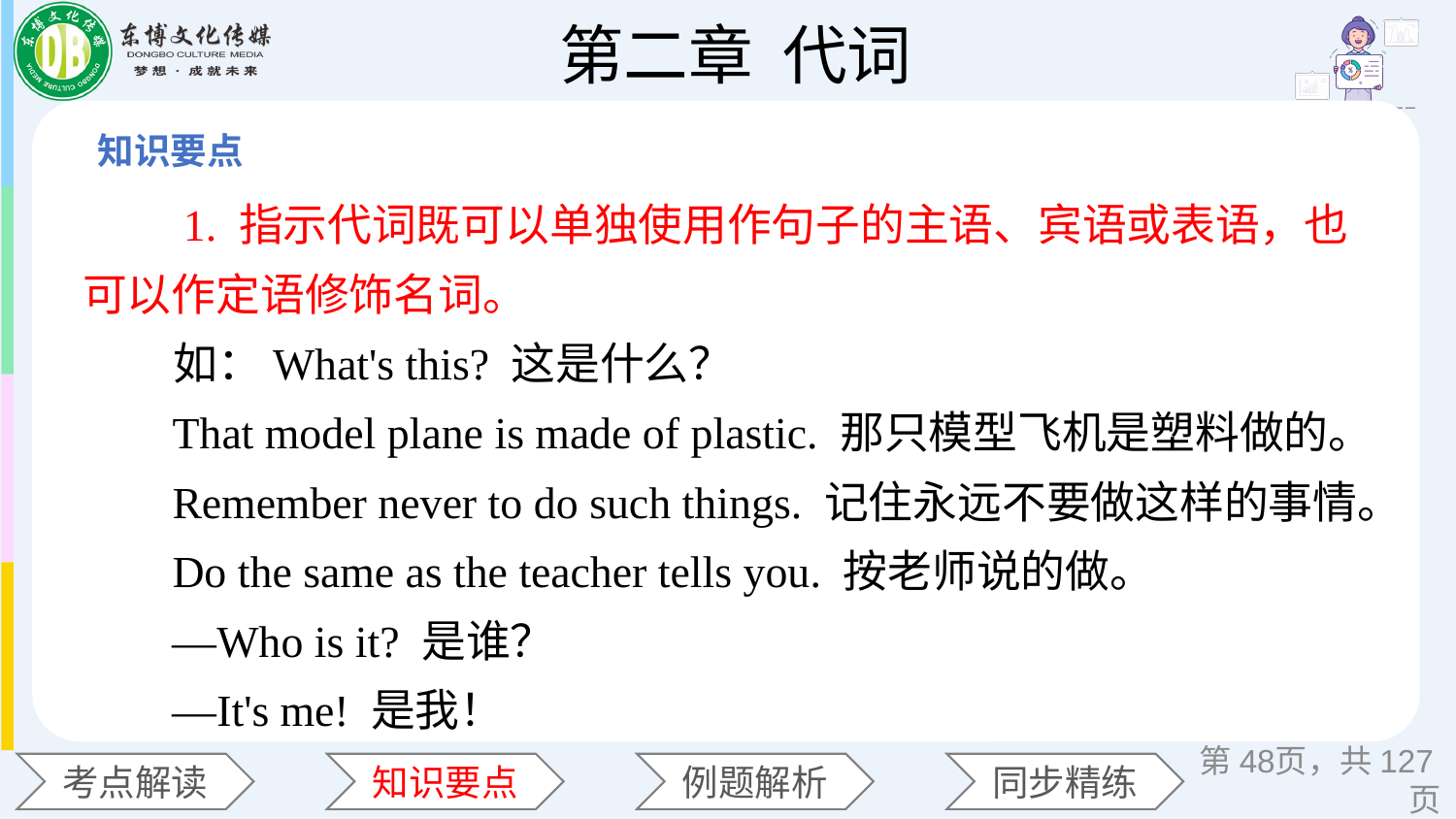

1. 指示代词既可以单独使用作句子的主语、宾语或表语，也可以作定语修饰名词。
        如：What's this? 这是什么？
        That model plane is made of plastic. 那只模型飞机是塑料做的。
        Remember never to do such things. 记住永远不要做这样的事情。
        Do the same as the teacher tells you. 按老师说的做。
        —Who is it? 是谁？
        —It's me! 是我！
第48页，共127页